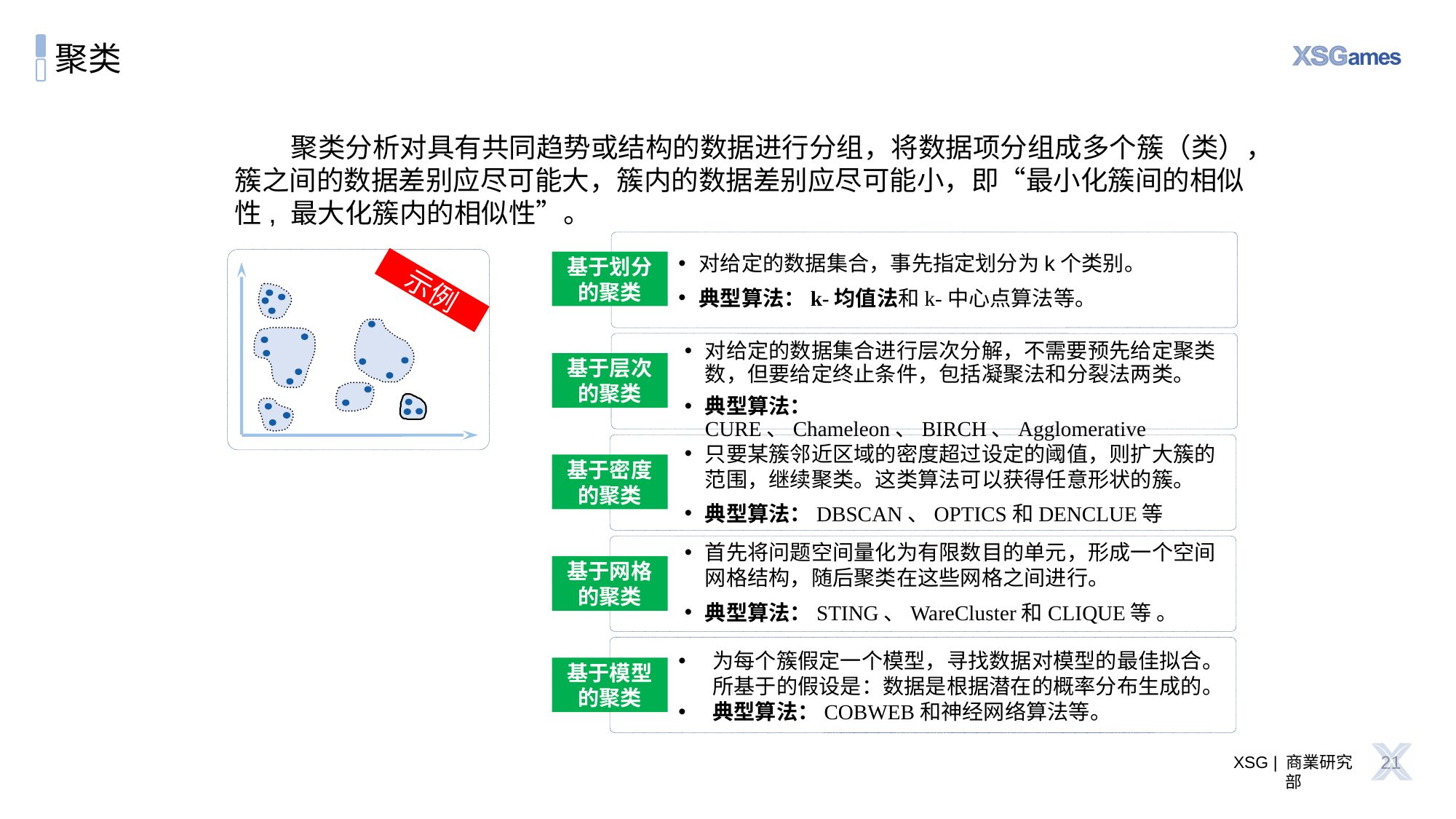

# 聚类
        聚类分析对具有共同趋势或结构的数据进行分组，将数据项分组成多个簇（类），簇之间的数据差别应尽可能大，簇内的数据差别应尽可能小，即“最小化簇间的相似性, 最大化簇内的相似性”。

对给定的数据集合，事先指定划分为k个类别。
典型算法：k-均值法和k-中心点算法等。

基于划分的聚类

示例

对给定的数据集合进行层次分解，不需要预先给定聚类数，但要给定终止条件，包括凝聚法和分裂法两类。
典型算法： CURE、Chameleon、BIRCH、Agglomerative
基于层次的聚类

只要某簇邻近区域的密度超过设定的阈值，则扩大簇的范围，继续聚类。这类算法可以获得任意形状的簇。
典型算法：DBSCAN、OPTICS和DENCLUE等
基于密度的聚类
首先将问题空间量化为有限数目的单元，形成一个空间网格结构，随后聚类在这些网格之间进行。
典型算法：STING、WareCluster和CLIQUE等 。

基于网格的聚类

为每个簇假定一个模型，寻找数据对模型的最佳拟合。所基于的假设是：数据是根据潜在的概率分布生成的。
典型算法：COBWEB和神经网络算法等。
基于模型的聚类
21